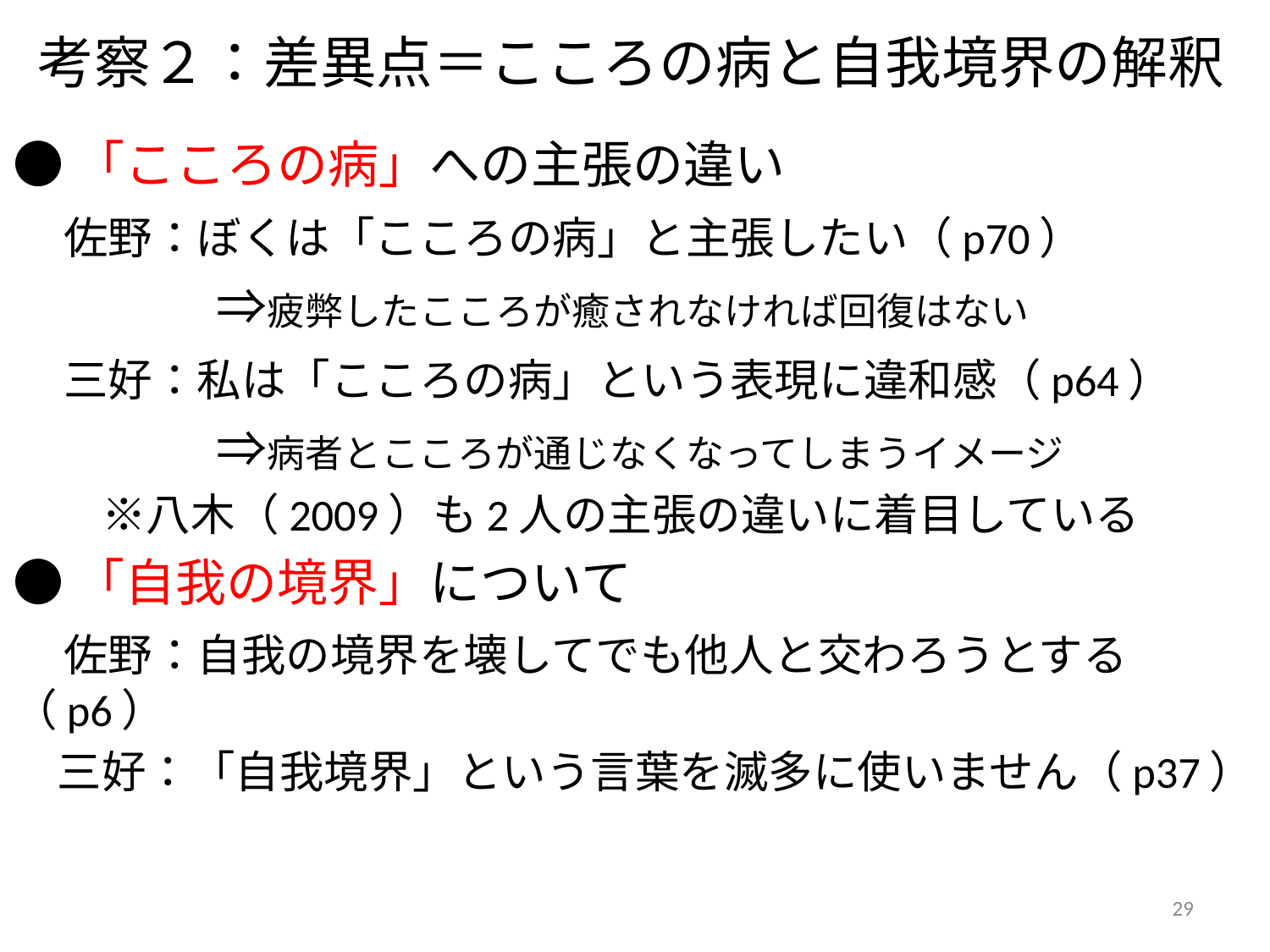

# 考察２：差異点＝こころの病と自我境界の解釈
●「こころの病」への主張の違い
　佐野：ぼくは「こころの病」と主張したい（p70）
　　　　⇒疲弊したこころが癒されなければ回復はない
　三好：私は「こころの病」という表現に違和感（p64）
　　　　⇒病者とこころが通じなくなってしまうイメージ
　　※八木（2009）も2人の主張の違いに着目している
●「自我の境界」について
　佐野：自我の境界を壊してでも他人と交わろうとする（p6）
　三好：「自我境界」という言葉を滅多に使いません（p37）

29